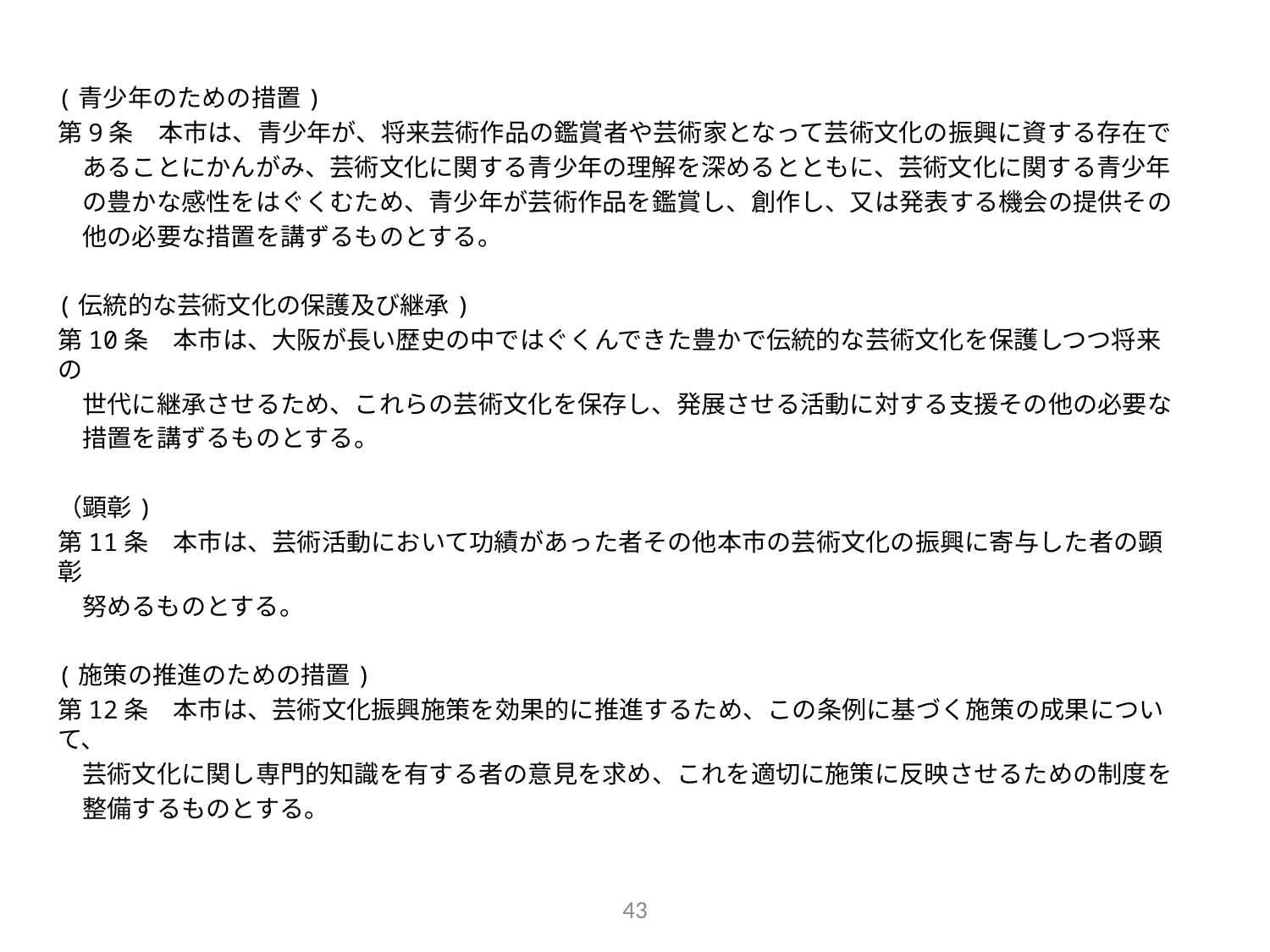

(青少年のための措置)
第9条　本市は、青少年が、将来芸術作品の鑑賞者や芸術家となって芸術文化の振興に資する存在で
　あることにかんがみ、芸術文化に関する青少年の理解を深めるとともに、芸術文化に関する青少年
　の豊かな感性をはぐくむため、青少年が芸術作品を鑑賞し、創作し、又は発表する機会の提供その
　他の必要な措置を講ずるものとする。

(伝統的な芸術文化の保護及び継承)
第10条　本市は、大阪が長い歴史の中ではぐくんできた豊かで伝統的な芸術文化を保護しつつ将来の
　世代に継承させるため、これらの芸術文化を保存し、発展させる活動に対する支援その他の必要な
　措置を講ずるものとする。

（顕彰)
第11条　本市は、芸術活動において功績があった者その他本市の芸術文化の振興に寄与した者の顕彰
　努めるものとする。

(施策の推進のための措置)
第12条　本市は、芸術文化振興施策を効果的に推進するため、この条例に基づく施策の成果について、
　芸術文化に関し専門的知識を有する者の意見を求め、これを適切に施策に反映させるための制度を
　整備するものとする。

43